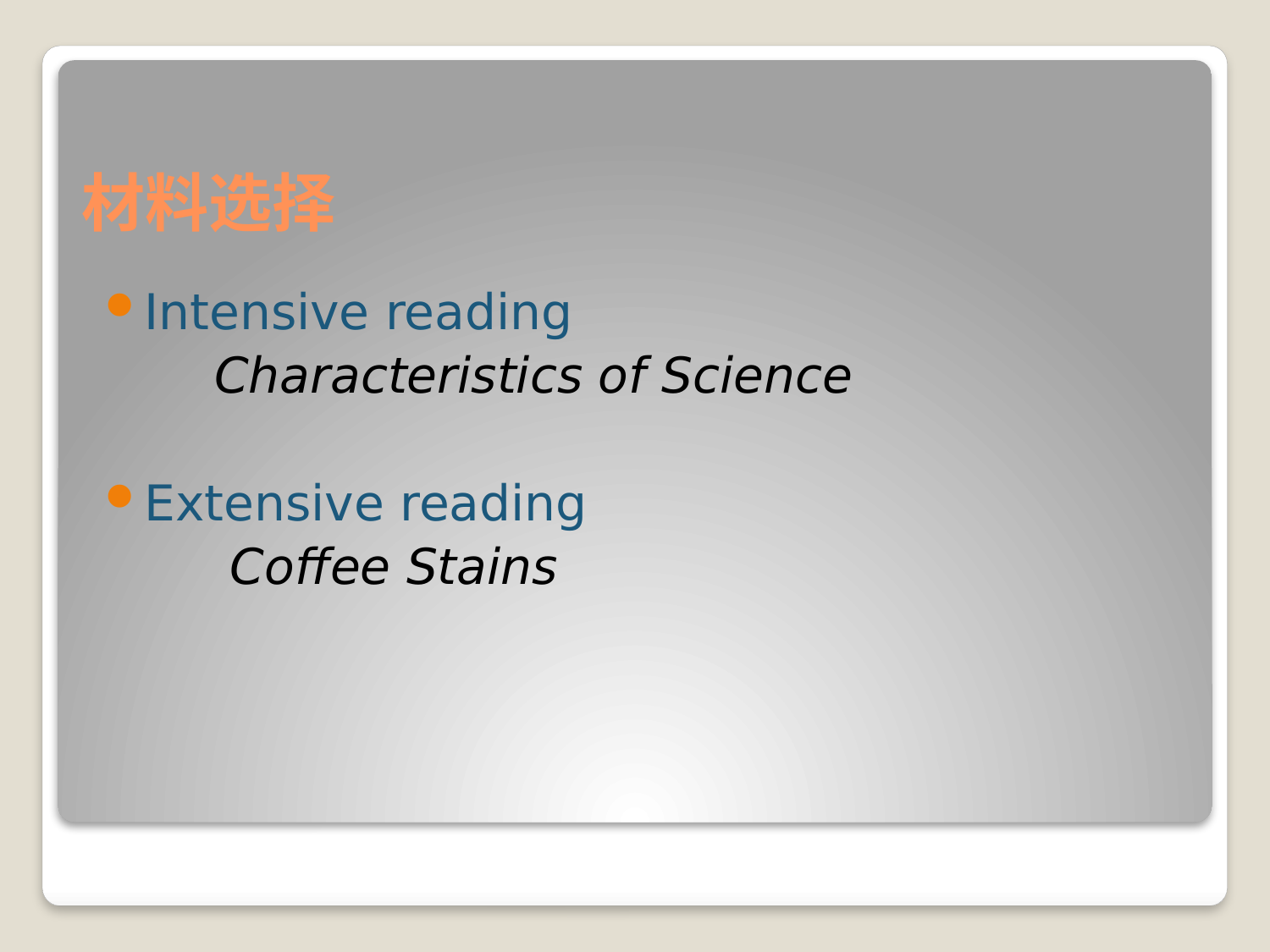

# 材料选择
Intensive reading
       Characteristics of Science

Extensive reading
        Coffee Stains